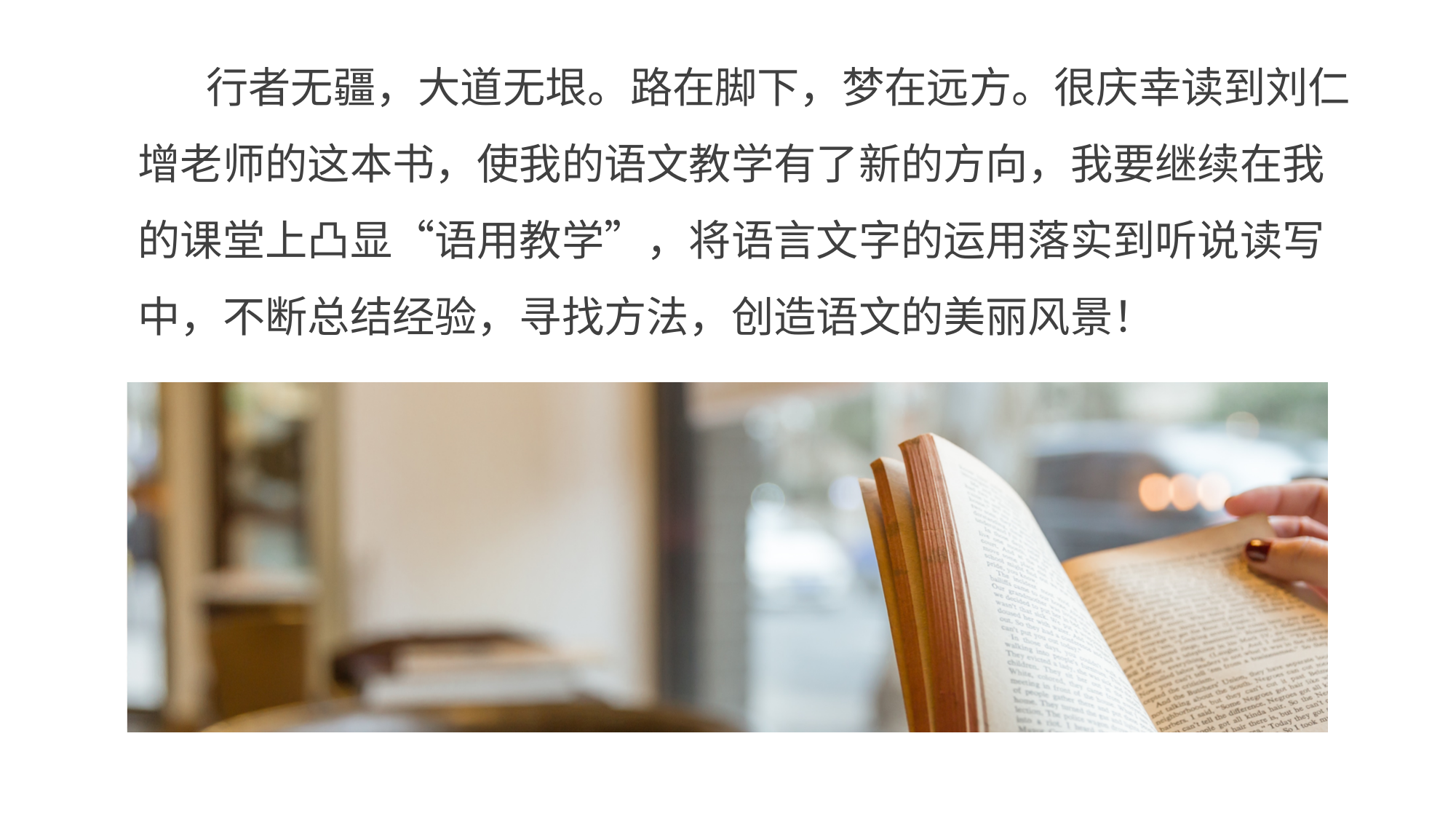

行者无疆，大道无垠。路在脚下，梦在远方。很庆幸读到刘仁增老师的这本书，使我的语文教学有了新的方向，我要继续在我的课堂上凸显“语用教学”，将语言文字的运用落实到听说读写中，不断总结经验，寻找方法，创造语文的美丽风景！